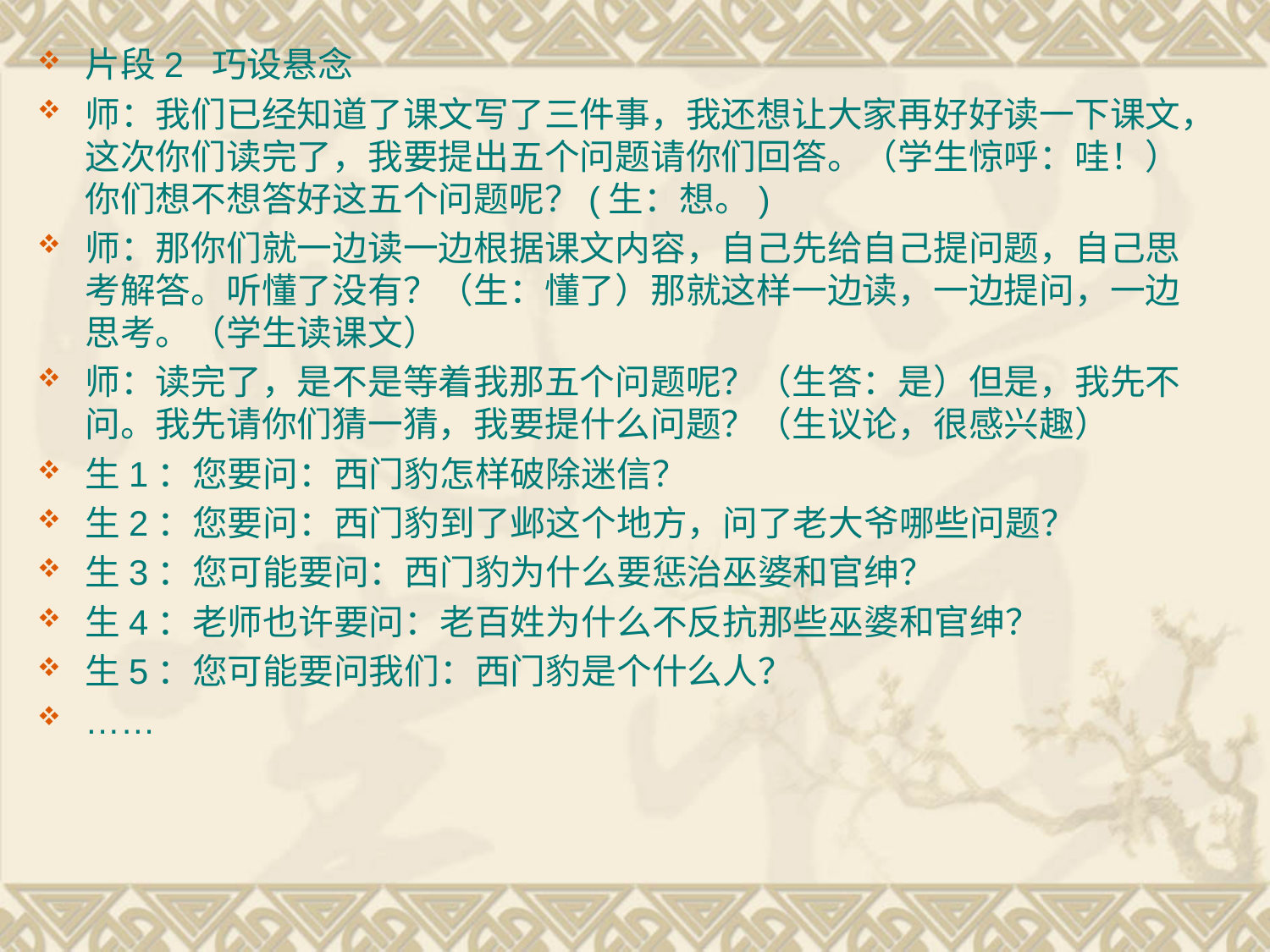

片段2  巧设悬念
师：我们已经知道了课文写了三件事，我还想让大家再好好读一下课文，这次你们读完了，我要提出五个问题请你们回答。（学生惊呼：哇！）你们想不想答好这五个问题呢？(生：想。)
师：那你们就一边读一边根据课文内容，自己先给自己提问题，自己思考解答。听懂了没有？（生：懂了）那就这样一边读，一边提问，一边思考。（学生读课文）
师：读完了，是不是等着我那五个问题呢？（生答：是）但是，我先不问。我先请你们猜一猜，我要提什么问题？（生议论，很感兴趣）
生1：您要问：西门豹怎样破除迷信？
生2：您要问：西门豹到了邺这个地方，问了老大爷哪些问题？
生3：您可能要问：西门豹为什么要惩治巫婆和官绅？
生4：老师也许要问：老百姓为什么不反抗那些巫婆和官绅？
生5：您可能要问我们：西门豹是个什么人？
……